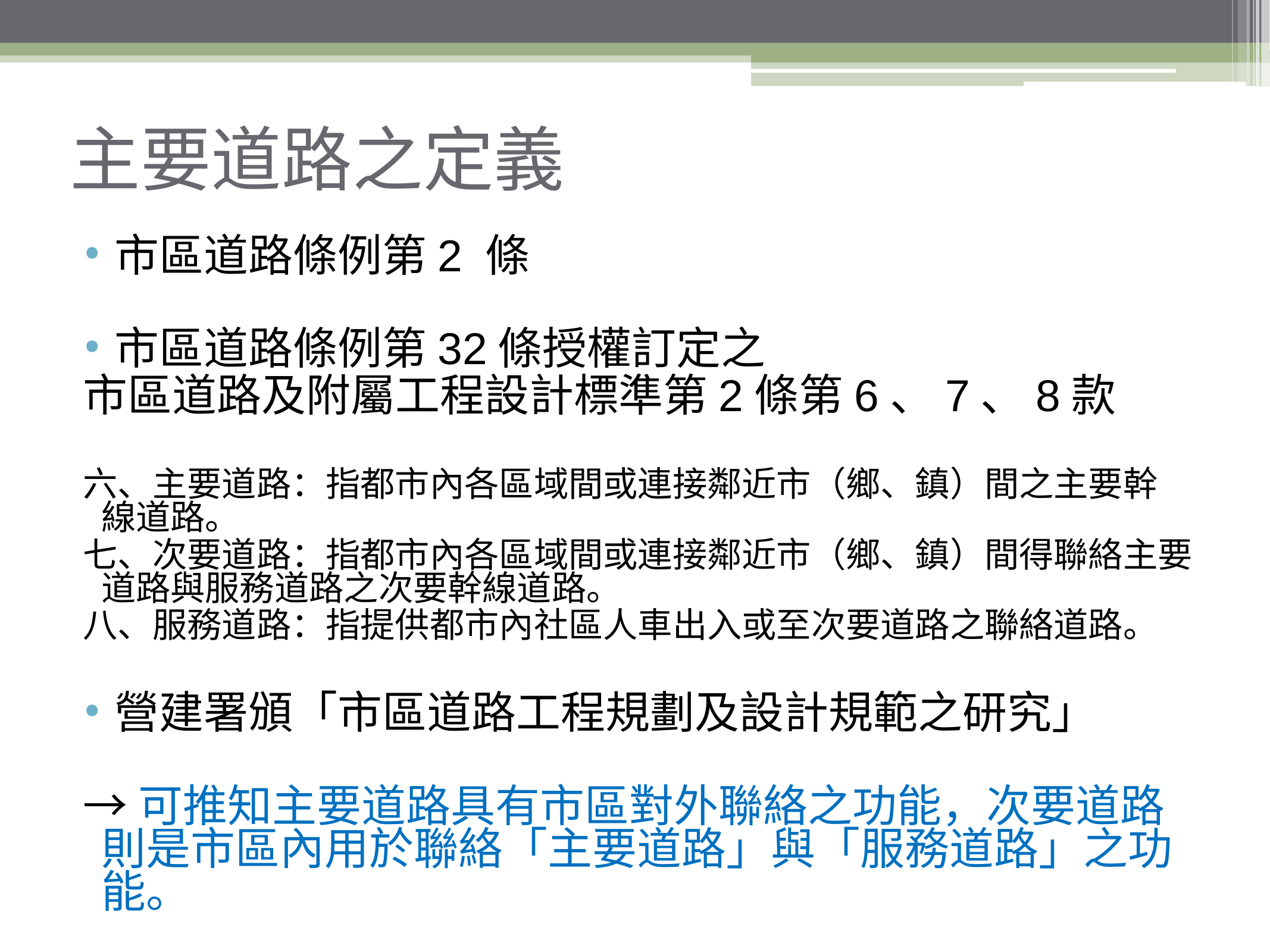

# 主要道路之定義
市區道路條例第2 條

市區道路條例第32條授權訂定之
市區道路及附屬工程設計標準第2條第6、7、8款

六、主要道路：指都市內各區域間或連接鄰近市（鄉、鎮）間之主要幹　線道路。
七、次要道路：指都市內各區域間或連接鄰近市（鄉、鎮）間得聯絡主要道路與服務道路之次要幹線道路。
八、服務道路：指提供都市內社區人車出入或至次要道路之聯絡道路。

營建署頒「市區道路工程規劃及設計規範之研究」

→可推知主要道路具有市區對外聯絡之功能，次要道路則是市區內用於聯絡「主要道路」與「服務道路」之功能。